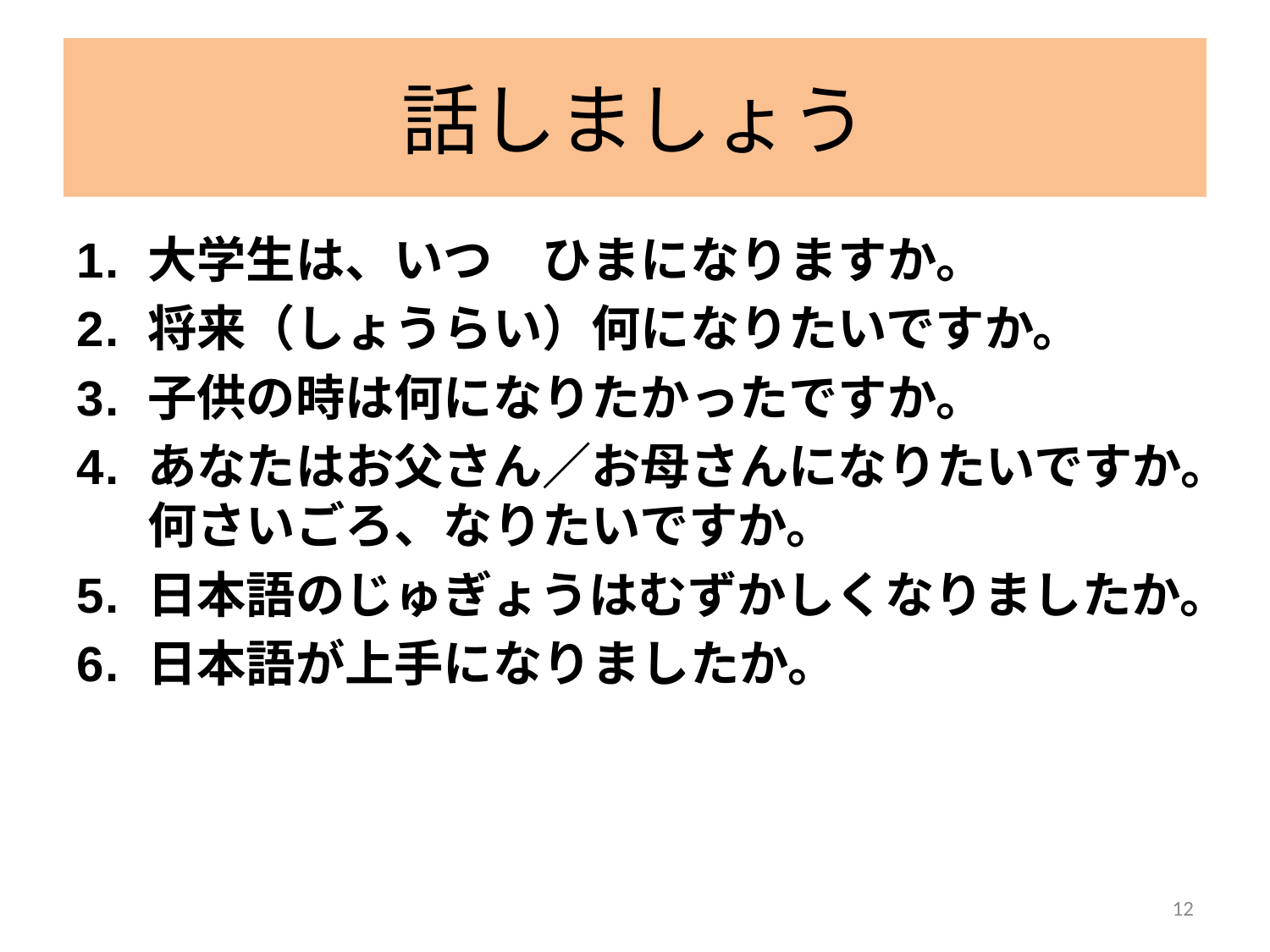

# 話しましょう
大学生は、いつ　ひまになりますか。
将来（しょうらい）何になりたいですか。
子供の時は何になりたかったですか。
あなたはお父さん／お母さんになりたいですか。何さいごろ、なりたいですか。
日本語のじゅぎょうはむずかしくなりましたか。
日本語が上手になりましたか。

12